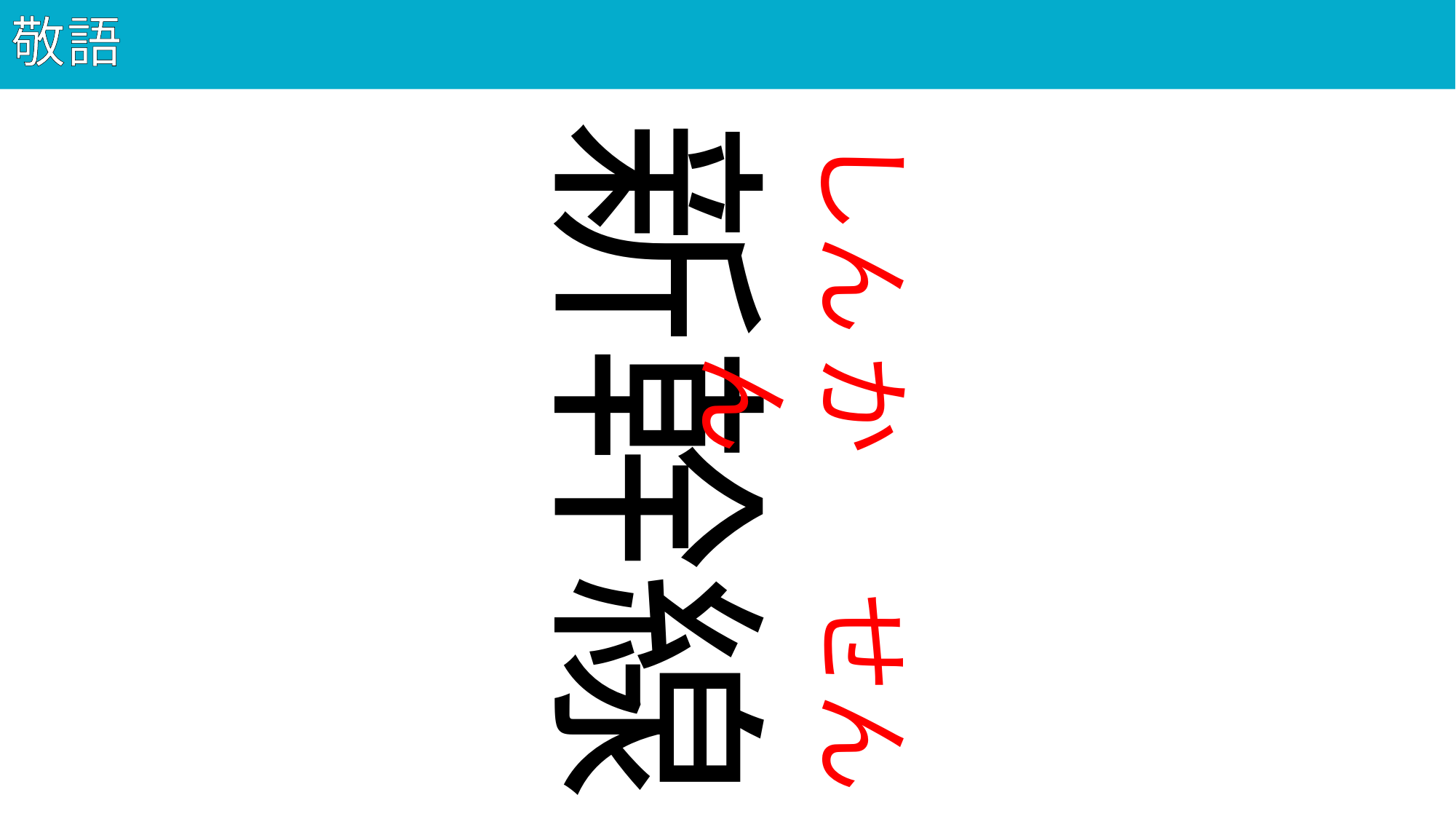

# 敬語
51
新幹線
しん
かん
せん